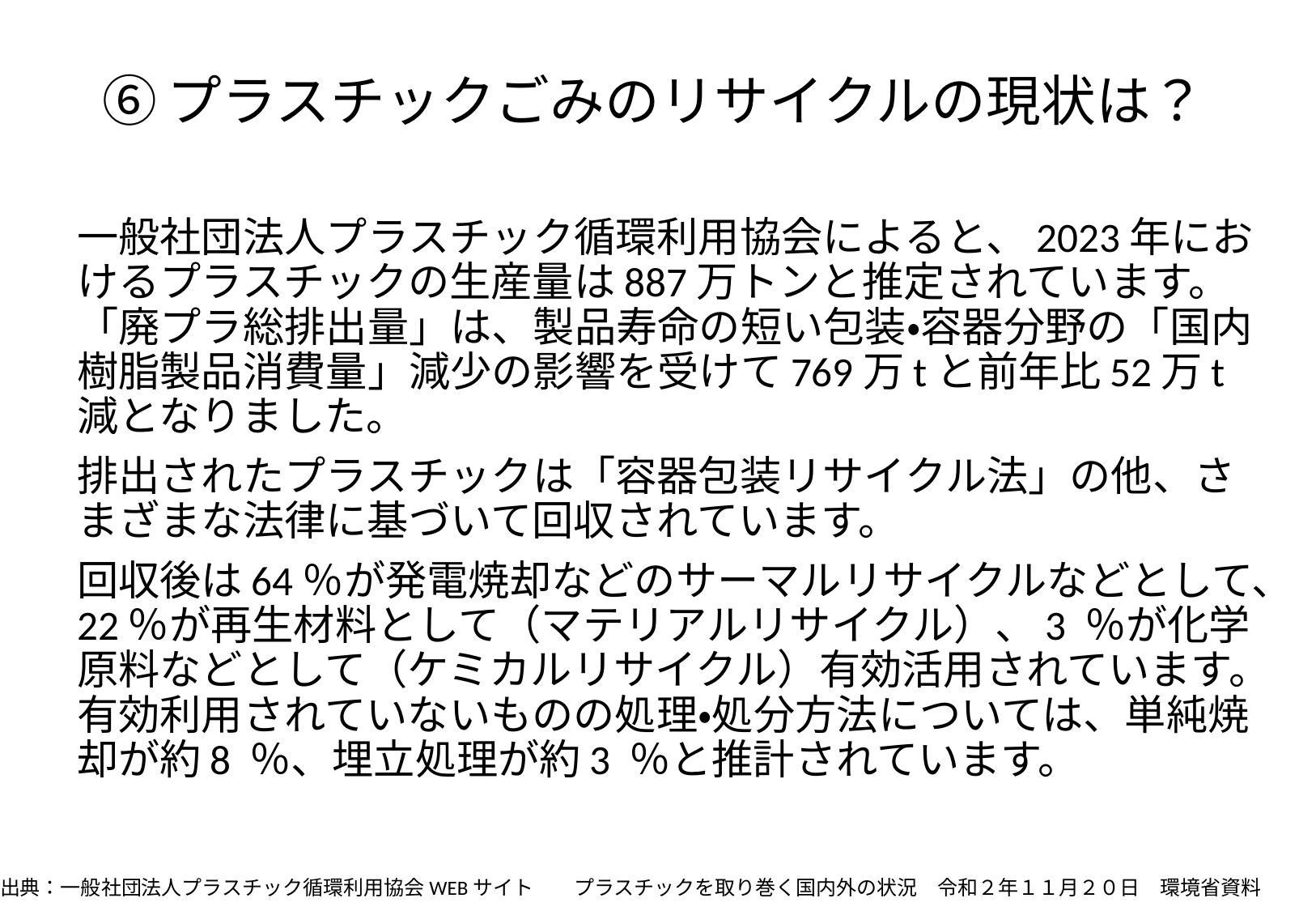

# ⑥プラスチックごみのリサイクルの現状は？
一般社団法人プラスチック循環利用協会によると、2023年におけるプラスチックの生産量は887万トンと推定されています。「廃プラ総排出量」は、製品寿命の短い包装・容器分野の「国内樹脂製品消費量」減少の影響を受けて769万tと前年比52万t減となりました。
排出されたプラスチックは「容器包装リサイクル法」の他、さまざまな法律に基づいて回収されています。
回収後は64％が発電焼却などのサーマルリサイクルなどとして、22％が再生材料として（マテリアルリサイクル）、3 ％が化学原料などとして（ケミカルリサイクル）有効活用されています。有効利用されていないものの処理・処分方法については、単純焼却が約8 ％、埋立処理が約3 ％と推計されています。
出典：一般社団法人プラスチック循環利用協会WEBサイト　　プラスチックを取り巻く国内外の状況　令和２年１１月２０日　環境省資料